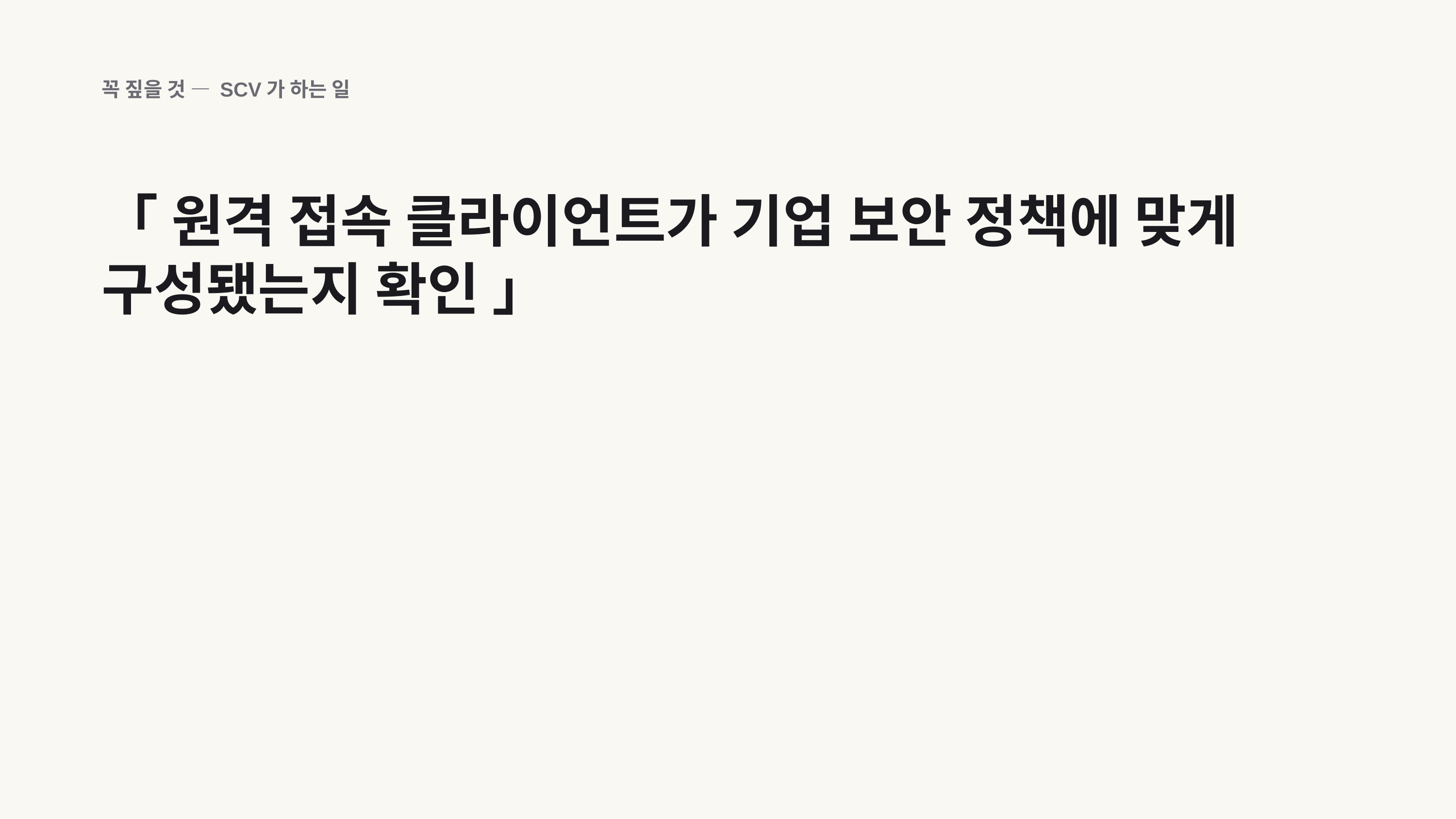

꼭 짚을 것 — SCV가 하는 일
「 원격 접속 클라이언트가 기업 보안 정책에 맞게 구성됐는지 확인 」